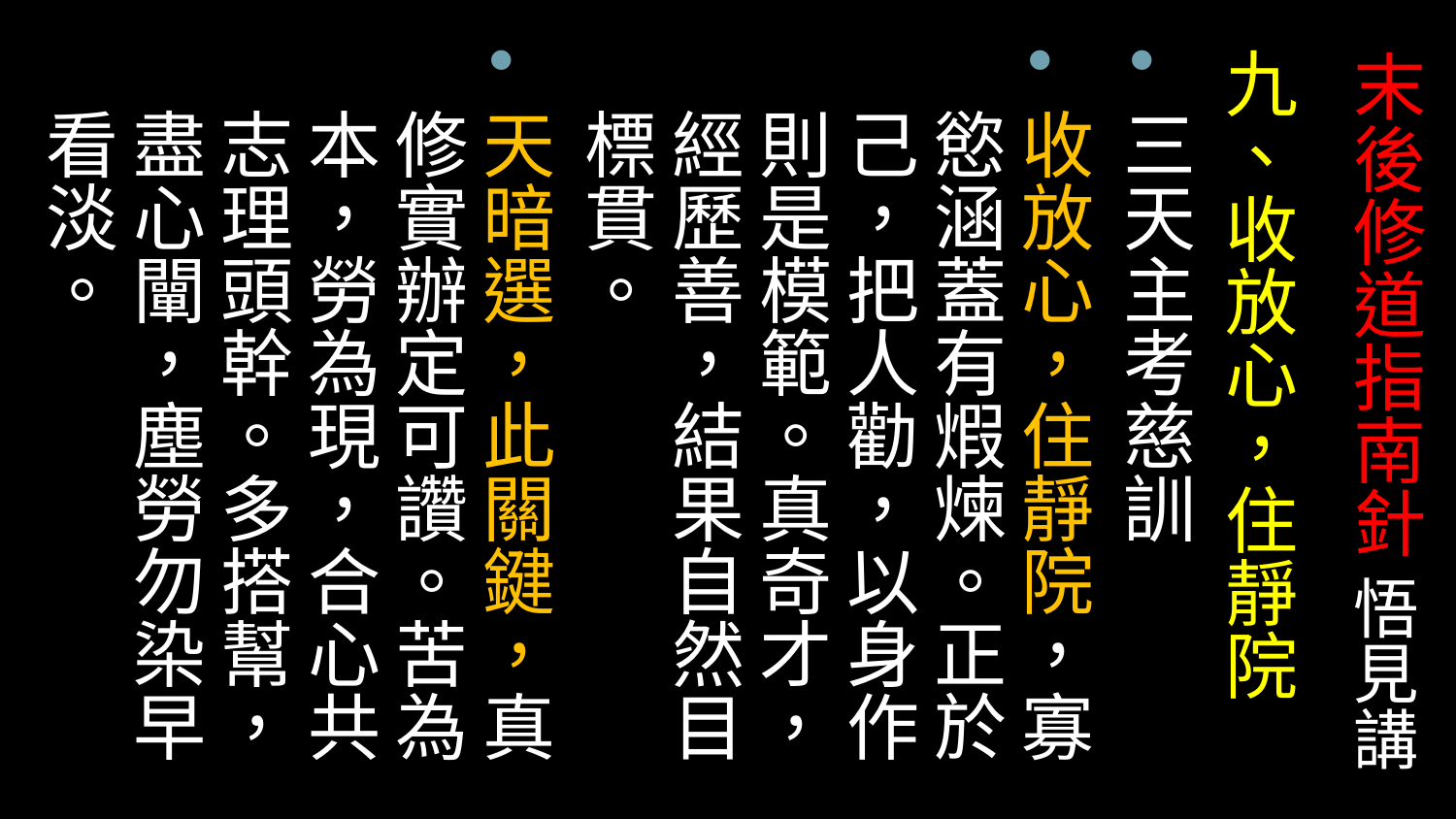

九、收放心，住靜院
三天主考慈訓
收放心，住靜院，寡慾涵蓋有煆煉。正於己，把人勸，以身作則是模範。真奇才，經歷善，結果自然目標貫。
天暗選，此關鍵，真修實辦定可讚。苦為本，勞為現，合心共志理頭幹。多搭幫，盡心闡，塵勞勿染早看淡。
# 末後修道指南針 悟見講